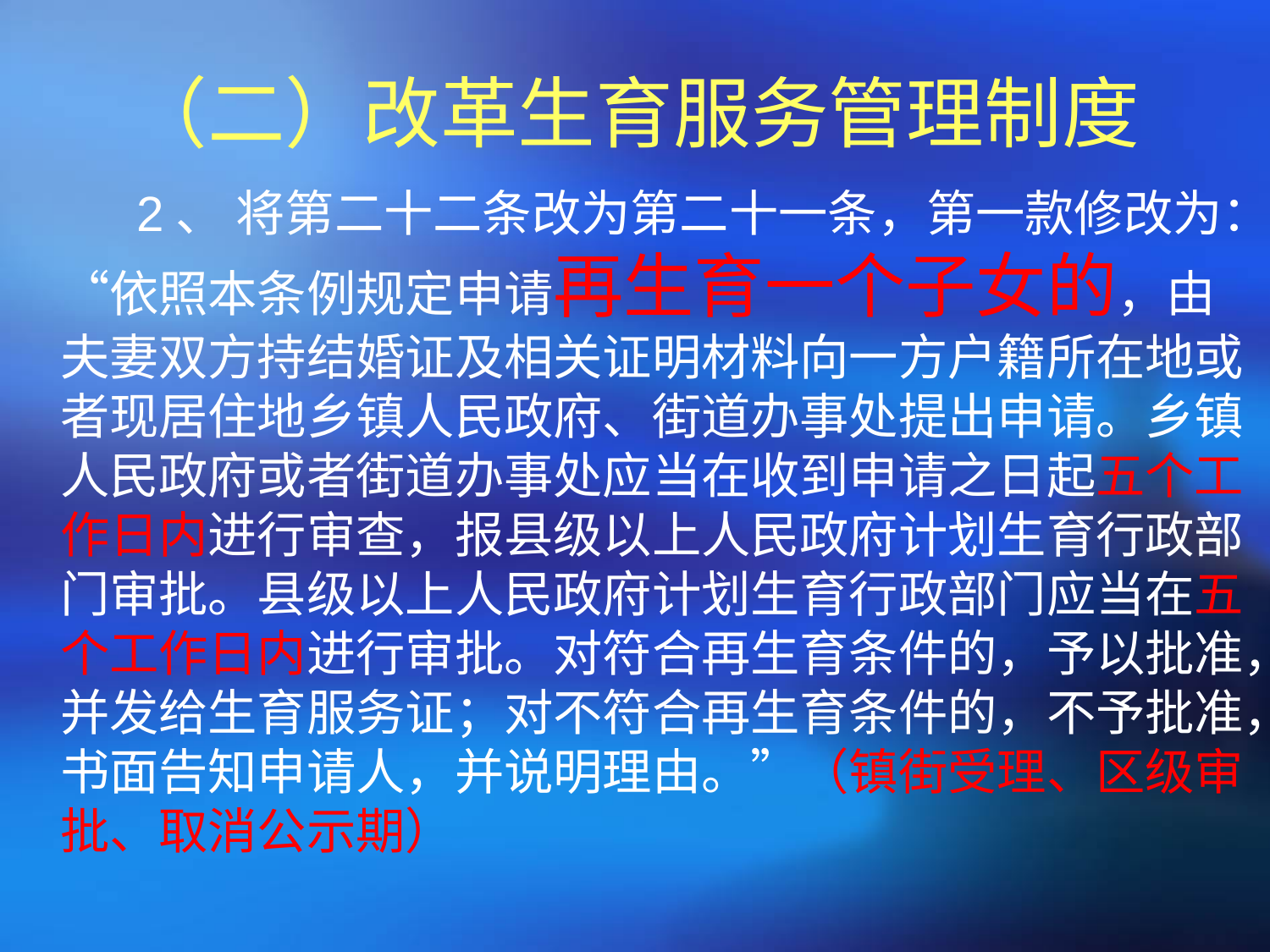

# （二）改革生育服务管理制度
         2、 将第二十二条改为第二十一条，第一款修改为：“依照本条例规定申请再生育一个子女的，由夫妻双方持结婚证及相关证明材料向一方户籍所在地或者现居住地乡镇人民政府、街道办事处提出申请。乡镇人民政府或者街道办事处应当在收到申请之日起五个工作日内进行审查，报县级以上人民政府计划生育行政部门审批。县级以上人民政府计划生育行政部门应当在五个工作日内进行审批。对符合再生育条件的，予以批准，并发给生育服务证；对不符合再生育条件的，不予批准，书面告知申请人，并说明理由。”（镇街受理、区级审批、取消公示期）